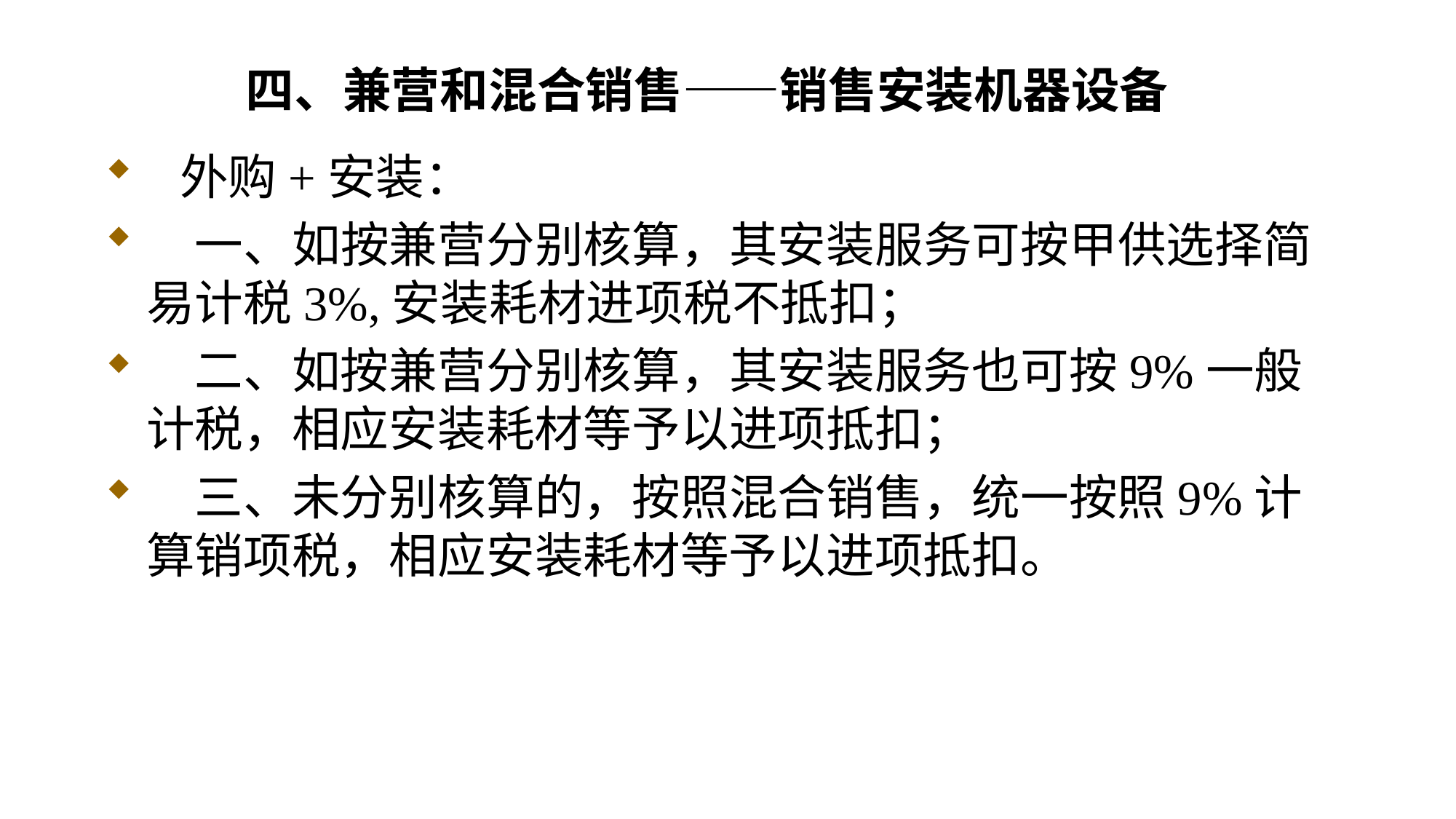

# 四、兼营和混合销售——销售安装机器设备
  外购+安装：
　一、如按兼营分别核算，其安装服务可按甲供选择简易计税3%,安装耗材进项税不抵扣；
　二、如按兼营分别核算，其安装服务也可按9%一般计税，相应安装耗材等予以进项抵扣；
　三、未分别核算的，按照混合销售，统一按照9%计算销项税，相应安装耗材等予以进项抵扣。